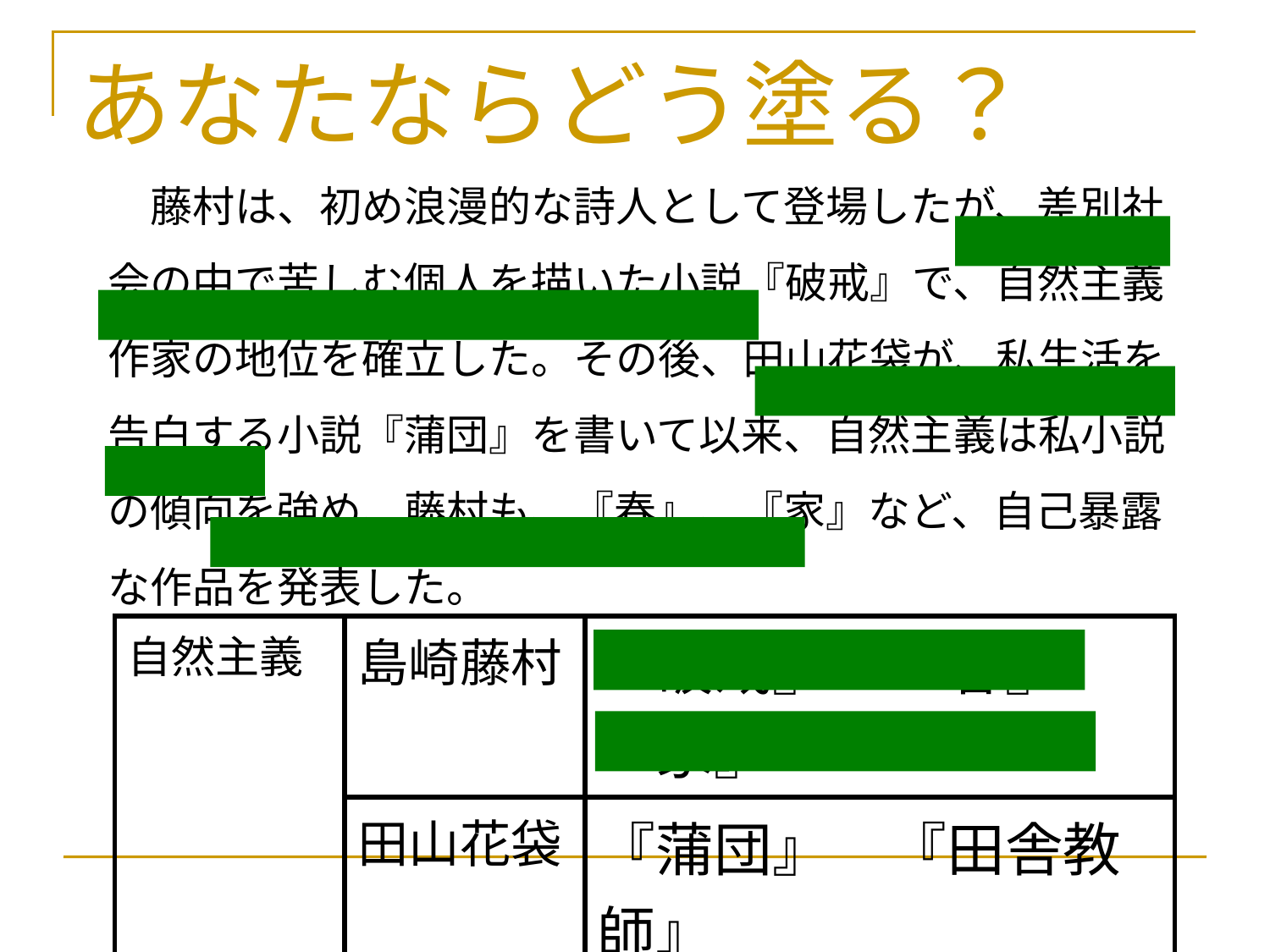

# あなたならどう塗る？
　藤村は、初め浪漫的な詩人として登場したが、差別社会の中で苦しむ個人を描いた小説『破戒』で、自然主義作家の地位を確立した。その後、田山花袋が、私生活を告白する小説『蒲団』を書いて以来、自然主義は私小説の傾向を強め、藤村も、『春』、『家』など、自己暴露な作品を発表した。

| 自然主義 | 島崎藤村 | 『破戒』　『春』　『家』 |
| --- | --- | --- |
|  | 田山花袋 | 『蒲団』　『田舎教師』 |